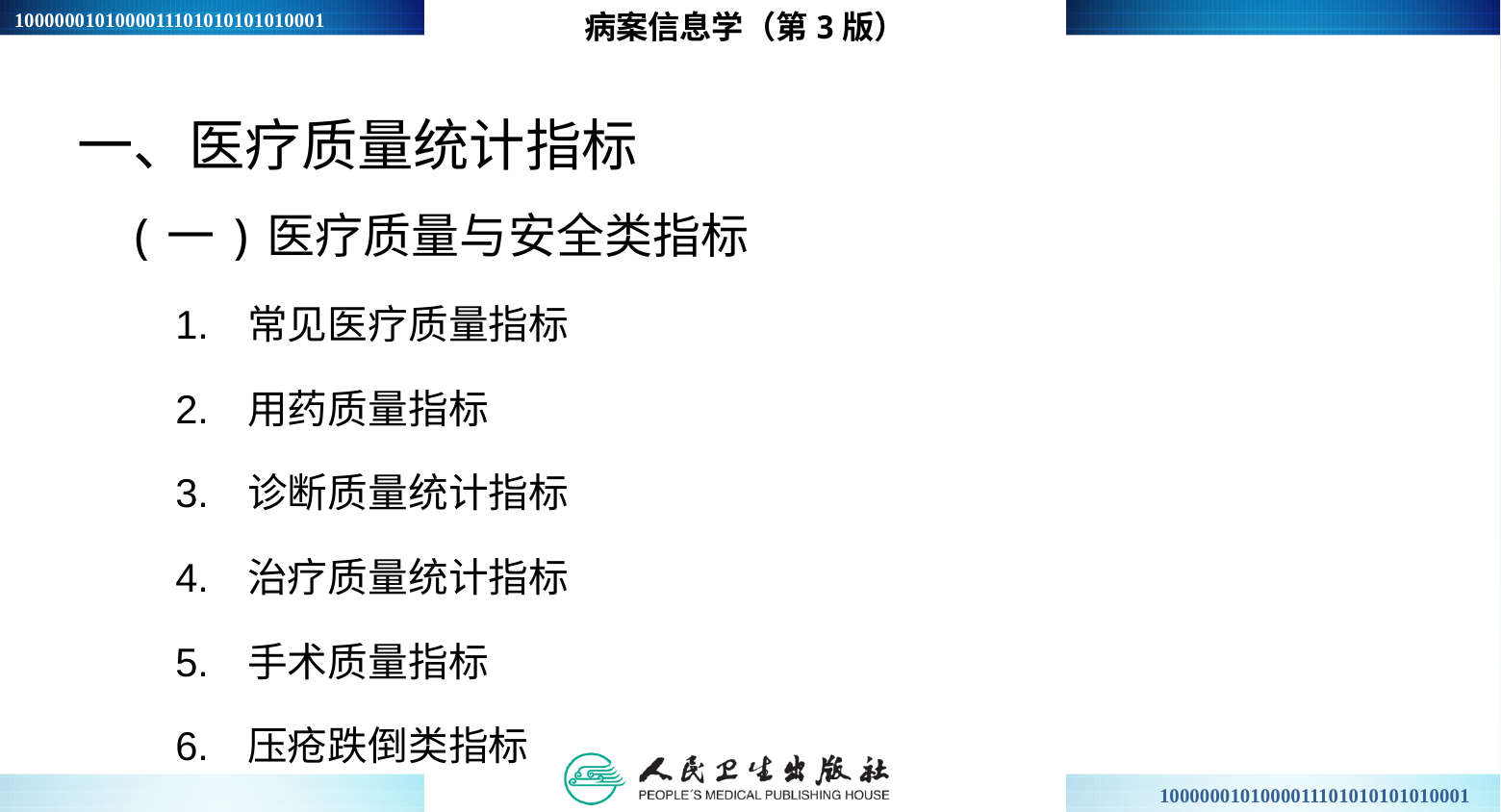

病案信息学（第3版）
一、医疗质量统计指标
　(一)医疗质量与安全类指标
常见医疗质量指标
用药质量指标
诊断质量统计指标
治疗质量统计指标
手术质量指标
压疮跌倒类指标